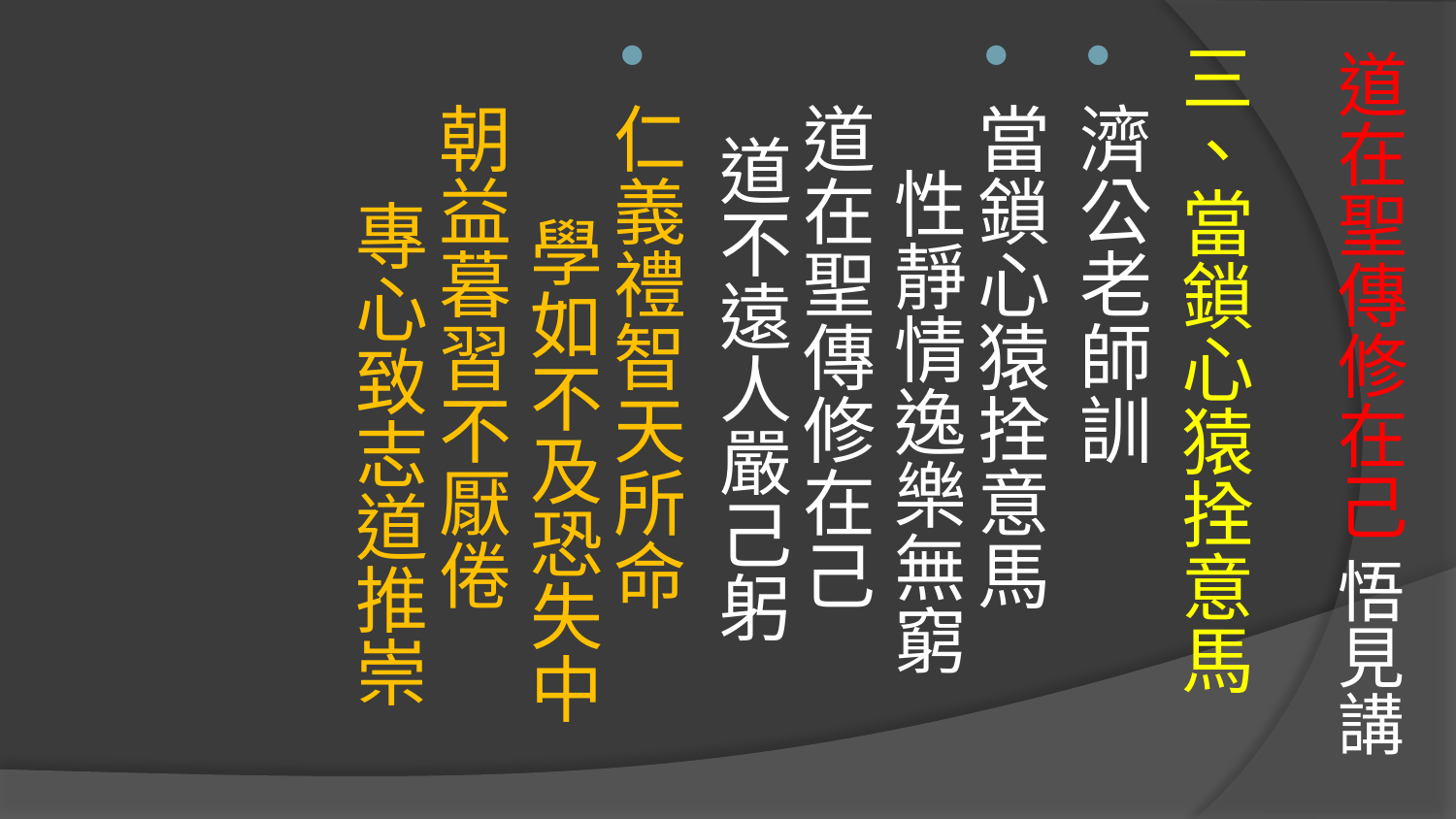

# 道在聖傳修在己 悟見講
三、當鎖心猿拴意馬
濟公老師訓
當鎖心猿拴意馬　           性靜情逸樂無窮
道在聖傳修在己　         道不遠人嚴己躬
仁義禮智天所命　              學如不及恐失中
朝益暮習不厭倦　             專心致志道推崇